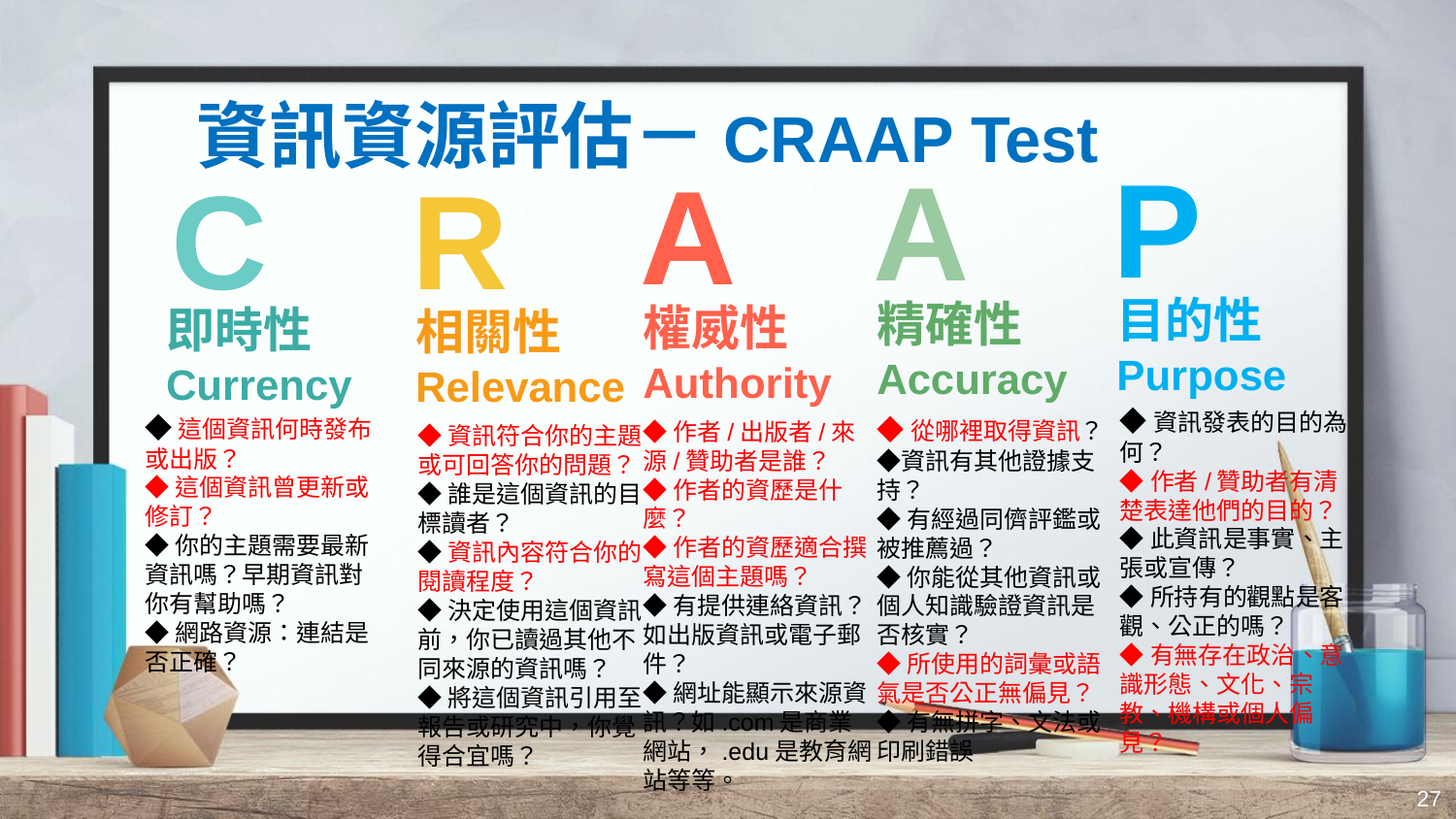

# 資訊資源評估－CRAAP Test
P
A
A
C
R
目的性Purpose
精確性Accuracy
權威性Authority
即時性Currency
相關性Relevance
◆資訊發表的目的為何？
◆作者/贊助者有清楚表達他們的目的？
◆此資訊是事實、主張或宣傳？
◆所持有的觀點是客觀、公正的嗎？
◆有無存在政治、意識形態、文化、宗教、機構或個人偏見？
◆這個資訊何時發布或出版？
◆這個資訊曾更新或修訂？
◆你的主題需要最新資訊嗎？早期資訊對你有幫助嗎？
◆網路資源：連結是否正確？
◆從哪裡取得資訊？◆資訊有其他證據支持？
◆有經過同儕評鑑或被推薦過？
◆你能從其他資訊或個人知識驗證資訊是否核實？
◆所使用的詞彙或語氣是否公正無偏見？
◆有無拼字、文法或印刷錯誤
◆作者/出版者/來源/贊助者是誰？
◆作者的資歷是什麼？
◆作者的資歷適合撰寫這個主題嗎？
◆有提供連絡資訊？如出版資訊或電子郵件？
◆網址能顯示來源資訊？如.com是商業網站，.edu是教育網站等等。
◆資訊符合你的主題或可回答你的問題？
◆誰是這個資訊的目標讀者？
◆資訊內容符合你的閱讀程度？
◆決定使用這個資訊前，你已讀過其他不同來源的資訊嗎？
◆將這個資訊引用至報告或研究中，你覺得合宜嗎？
27